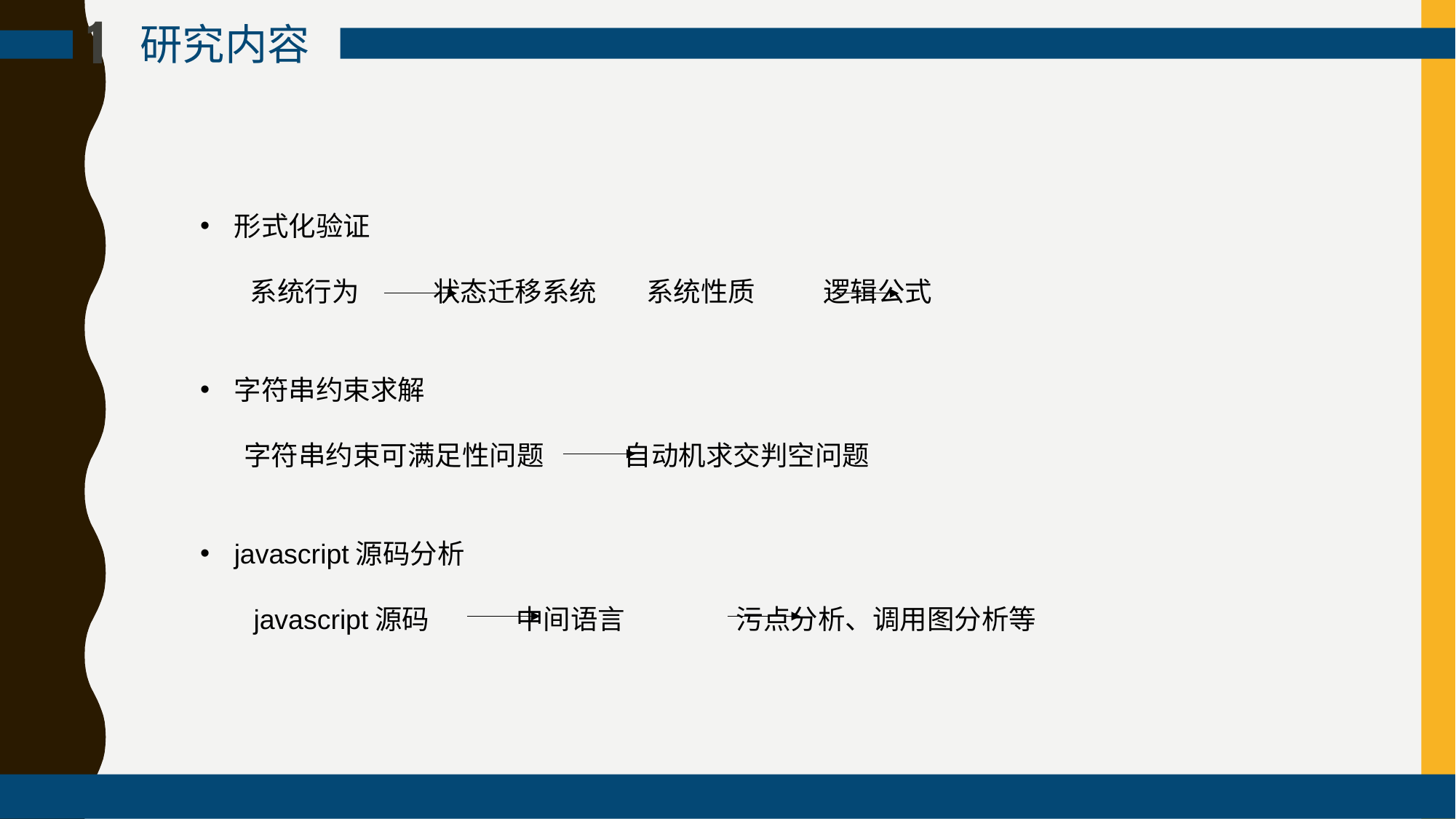

1
研究内容

形式化验证

       系统行为            状态迁移系统        系统性质           逻辑公式

字符串约束求解

      字符串约束可满足性问题             自动机求交判空问题

javascript源码分析

       javascript源码              中间语言                  污点分析、调用图分析等